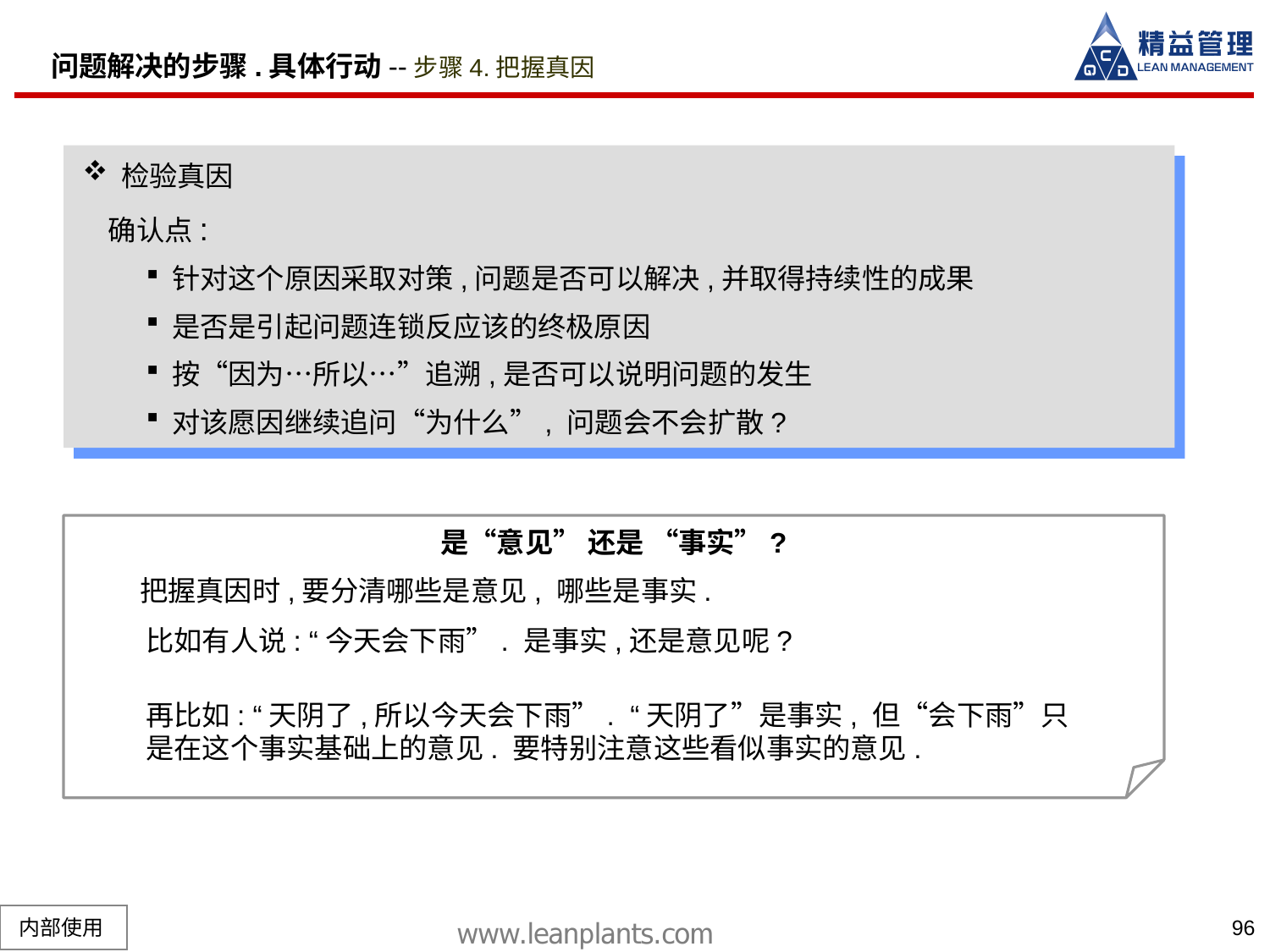

问题解决的步骤.具体行动--步骤4.把握真因
 检验真因
   确认点:
 针对这个原因采取对策,问题是否可以解决,并取得持续性的成果
 是否是引起问题连锁反应该的终极原因
 按“因为…所以…”追溯,是否可以说明问题的发生
 对该愿因继续追问“为什么”, 问题会不会扩散?
是“意见” 还是 “事实”?
        把握真因时,要分清哪些是意见, 哪些是事实.

比如有人说: “今天会下雨”. 是事实,还是意见呢?
再比如: “天阴了,所以今天会下雨”.  “天阴了”是事实, 但“会下雨”只是在这个事实基础上的意见. 要特别注意这些看似事实的意见.
内部使用